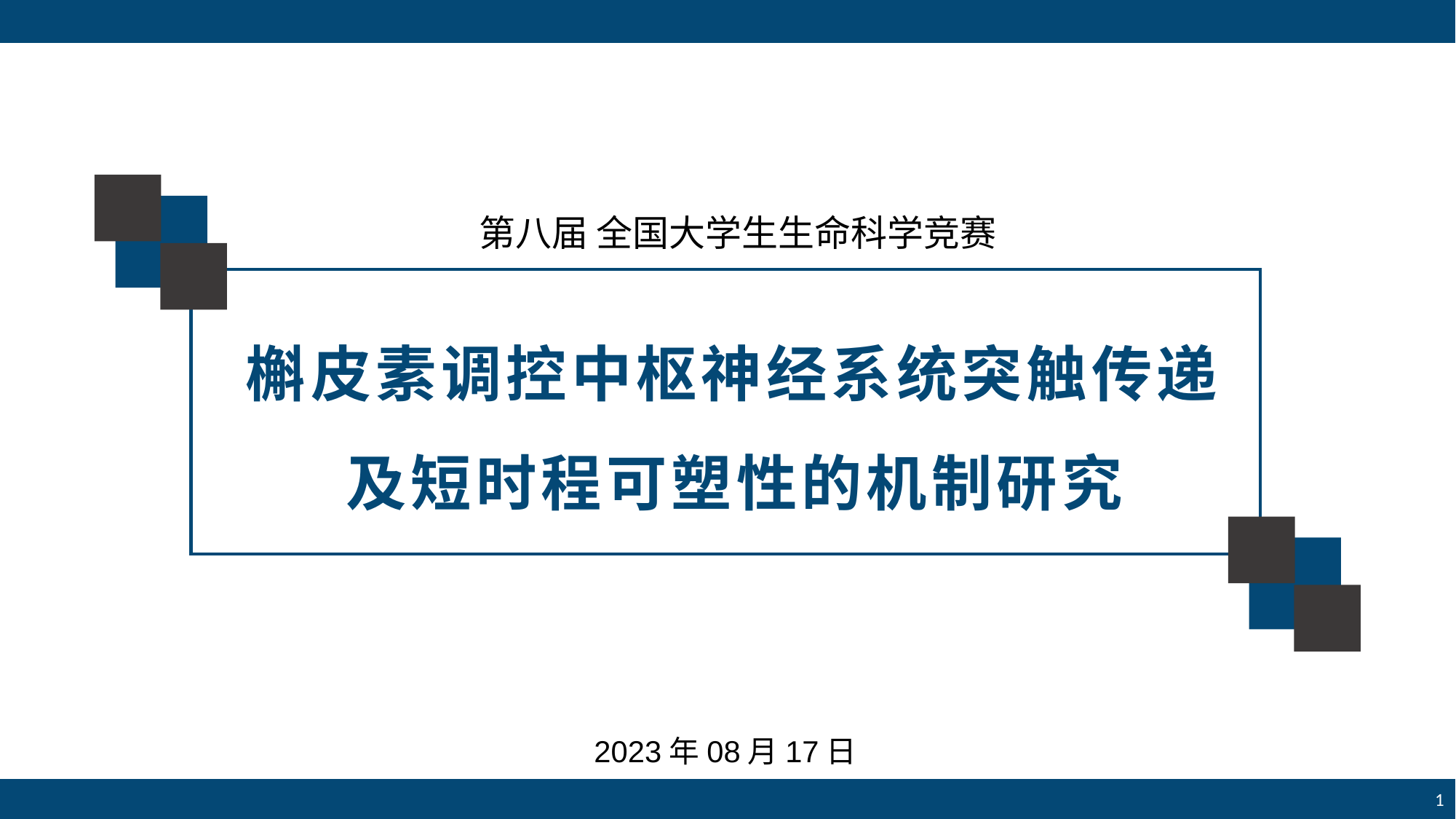

第八届 全国大学生生命科学竞赛

槲皮素调控中枢神经系统突触传递及短时程可塑性的机制研究

2023年08月17日
1